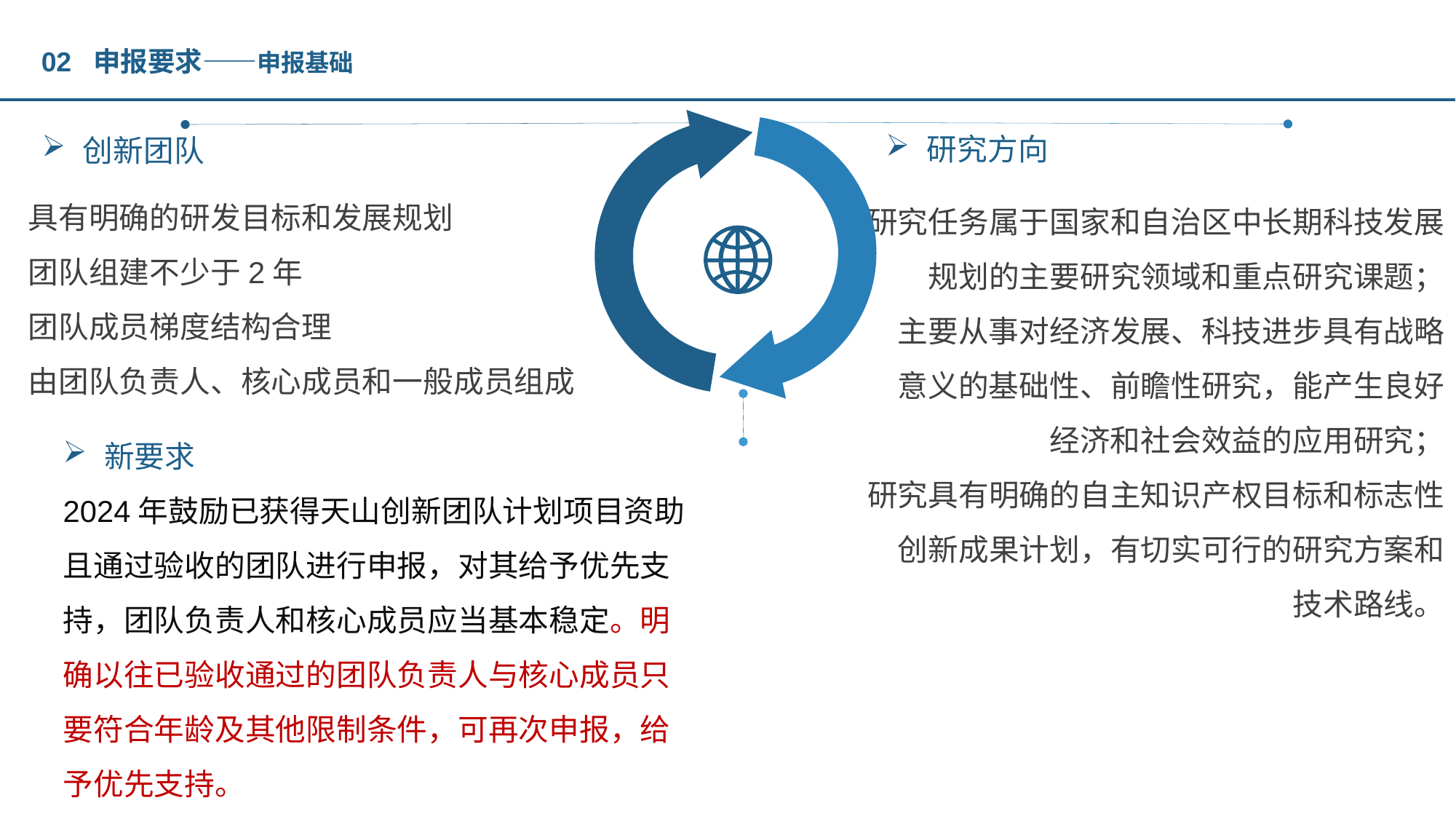

02  申报要求——申报基础
创新团队

研究方向

具有明确的研发目标和发展规划
团队组建不少于2年
团队成员梯度结构合理
由团队负责人、核心成员和一般成员组成
研究任务属于国家和自治区中长期科技发展
规划的主要研究领域和重点研究课题；
主要从事对经济发展、科技进步具有战略
意义的基础性、前瞻性研究，能产生良好
经济和社会效益的应用研究；
研究具有明确的自主知识产权目标和标志性创新成果计划，有切实可行的研究方案和
技术路线。

新要求
2024年鼓励已获得天山创新团队计划项目资助且通过验收的团队进行申报，对其给予优先支持，团队负责人和核心成员应当基本稳定。明确以往已验收通过的团队负责人与核心成员只要符合年龄及其他限制条件，可再次申报，给予优先支持。